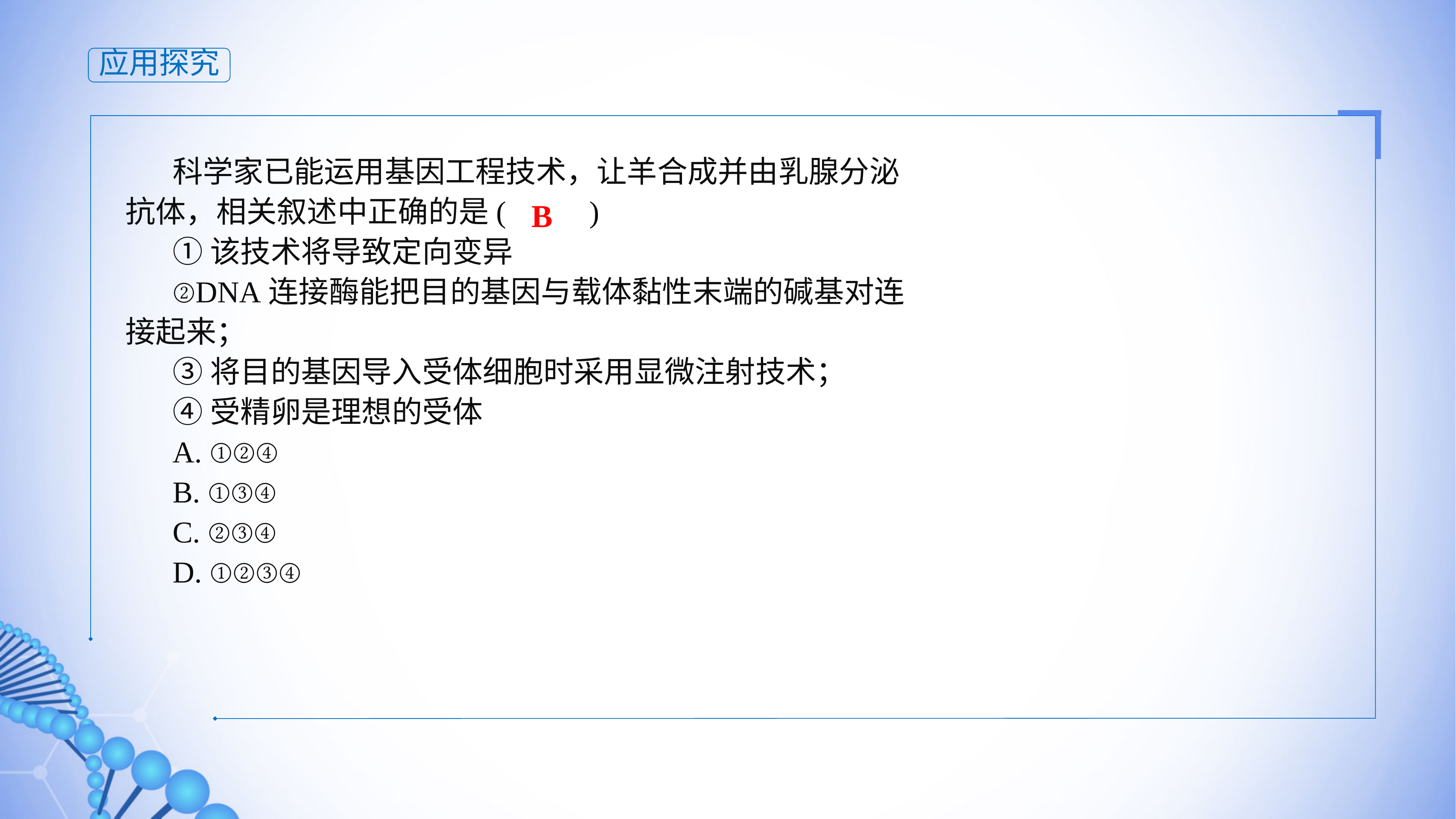

应用探究

科学家已能运用基因工程技术，让羊合成并由乳腺分泌抗体，相关叙述中正确的是(           )
①该技术将导致定向变异
②DNA连接酶能把目的基因与载体黏性末端的碱基对连接起来；
③将目的基因导入受体细胞时采用显微注射技术；
④受精卵是理想的受体
A. ①②④
B. ①③④
C. ②③④
D. ①②③④
B